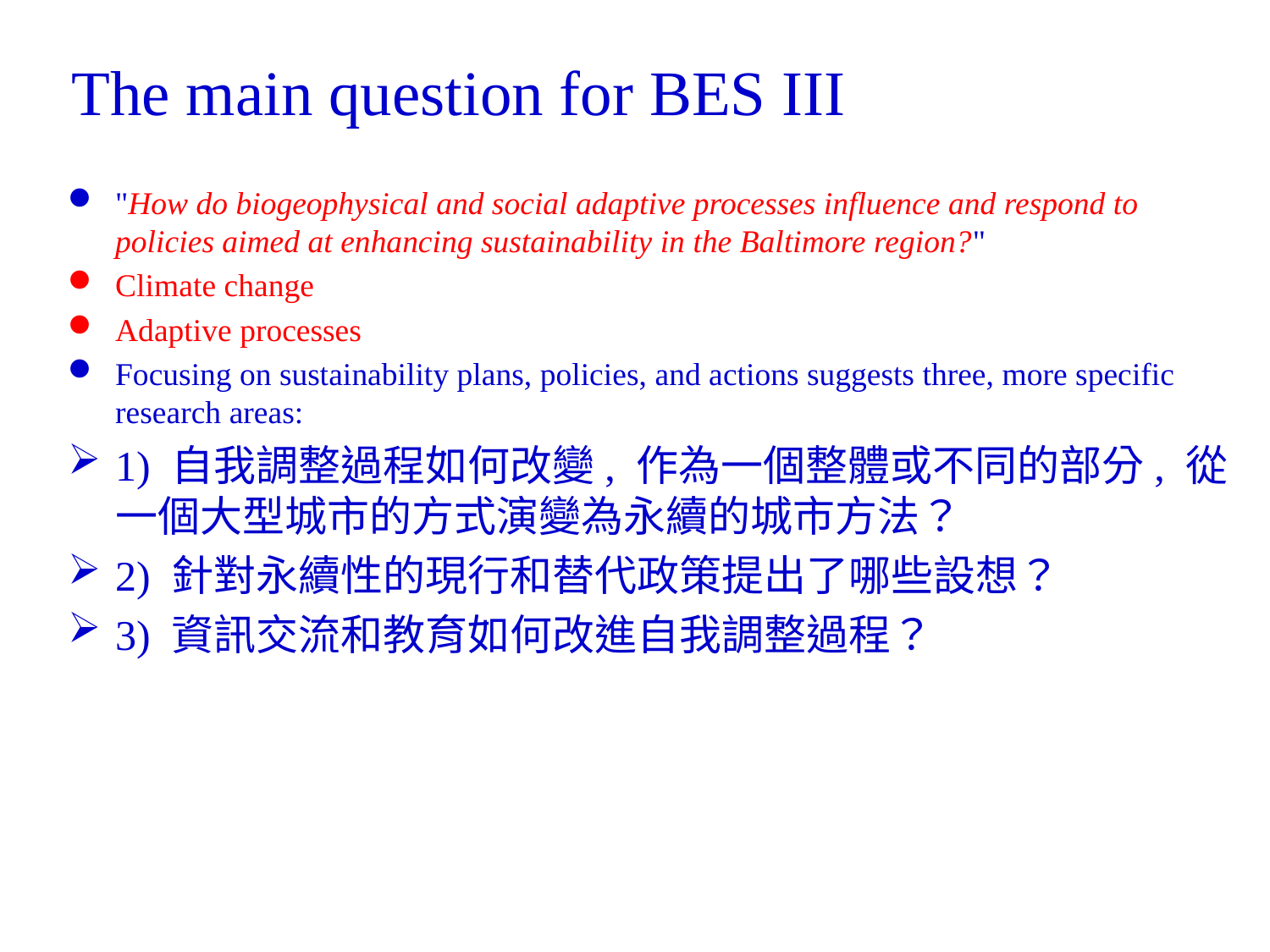

The main question for BES III
"How do biogeophysical and social adaptive processes influence and respond to policies aimed at enhancing sustainability in the Baltimore region?"
Climate change
Adaptive processes
Focusing on sustainability plans, policies, and actions suggests three, more specific research areas:
1) 自我調整過程如何改變, 作為一個整體或不同的部分, 從一個大型城市的方式演變為永續的城市方法？
2) 針對永續性的現行和替代政策提出了哪些設想？
3) 資訊交流和教育如何改進自我調整過程？